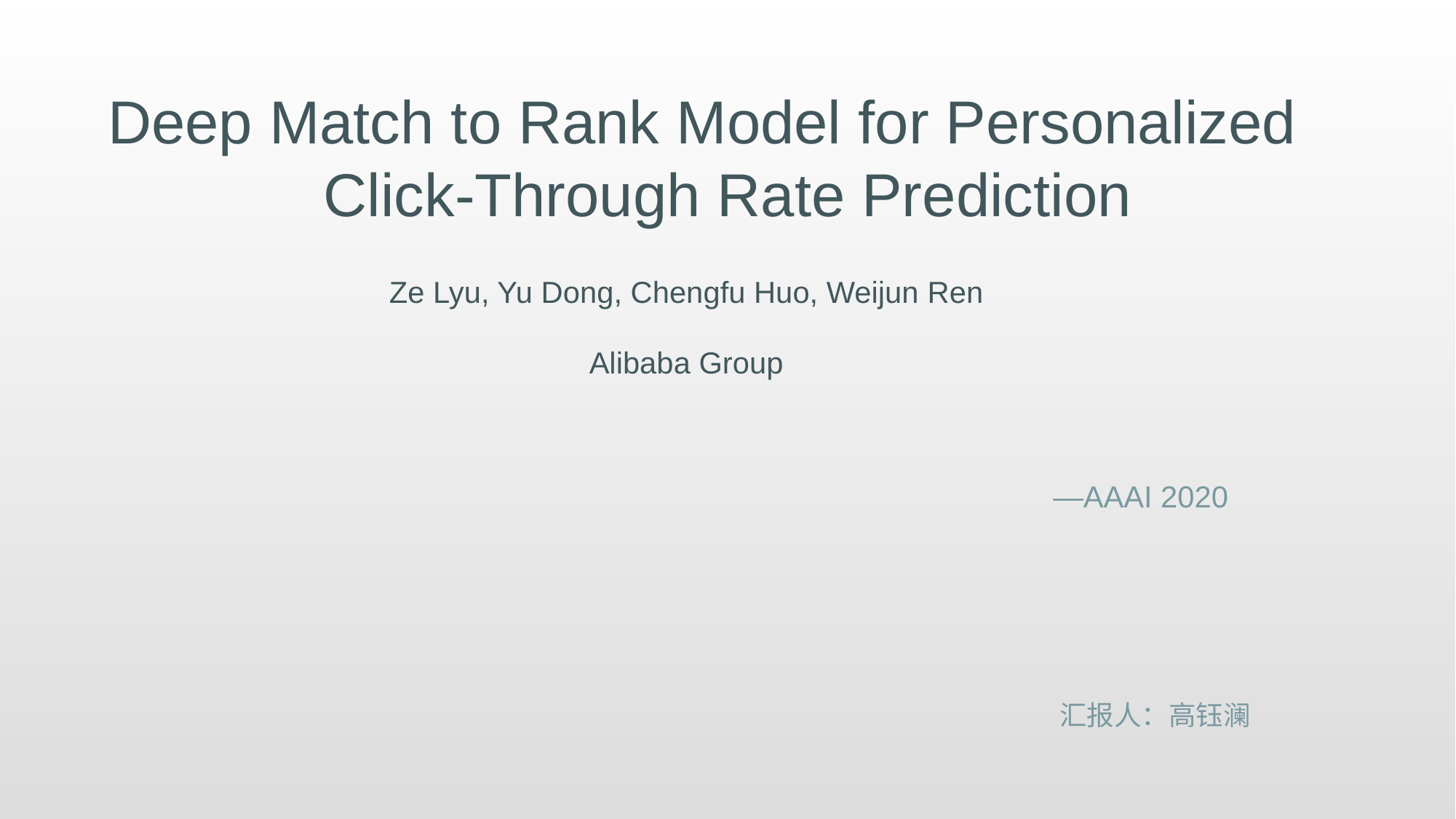

Deep Match to Rank Model for Personalized    Click-Through Rate Prediction
Ze Lyu, Yu Dong, Chengfu Huo, Weijun Ren
Alibaba Group
—AAAI 2020
汇报人：高钰澜